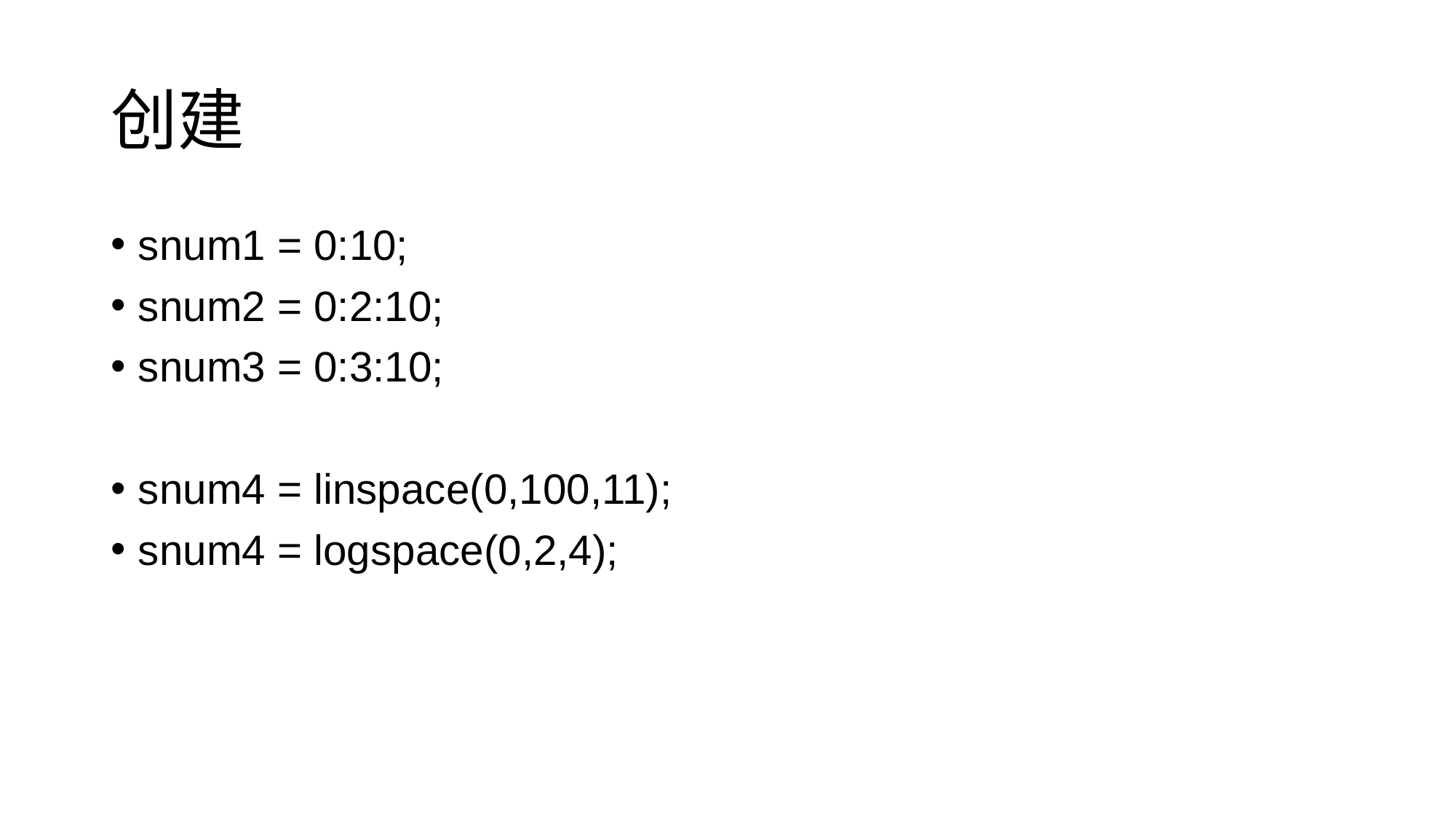

# 创建
snum1 = 0:10;
snum2 = 0:2:10;
snum3 = 0:3:10;

snum4 = linspace(0,100,11);
snum4 = logspace(0,2,4);